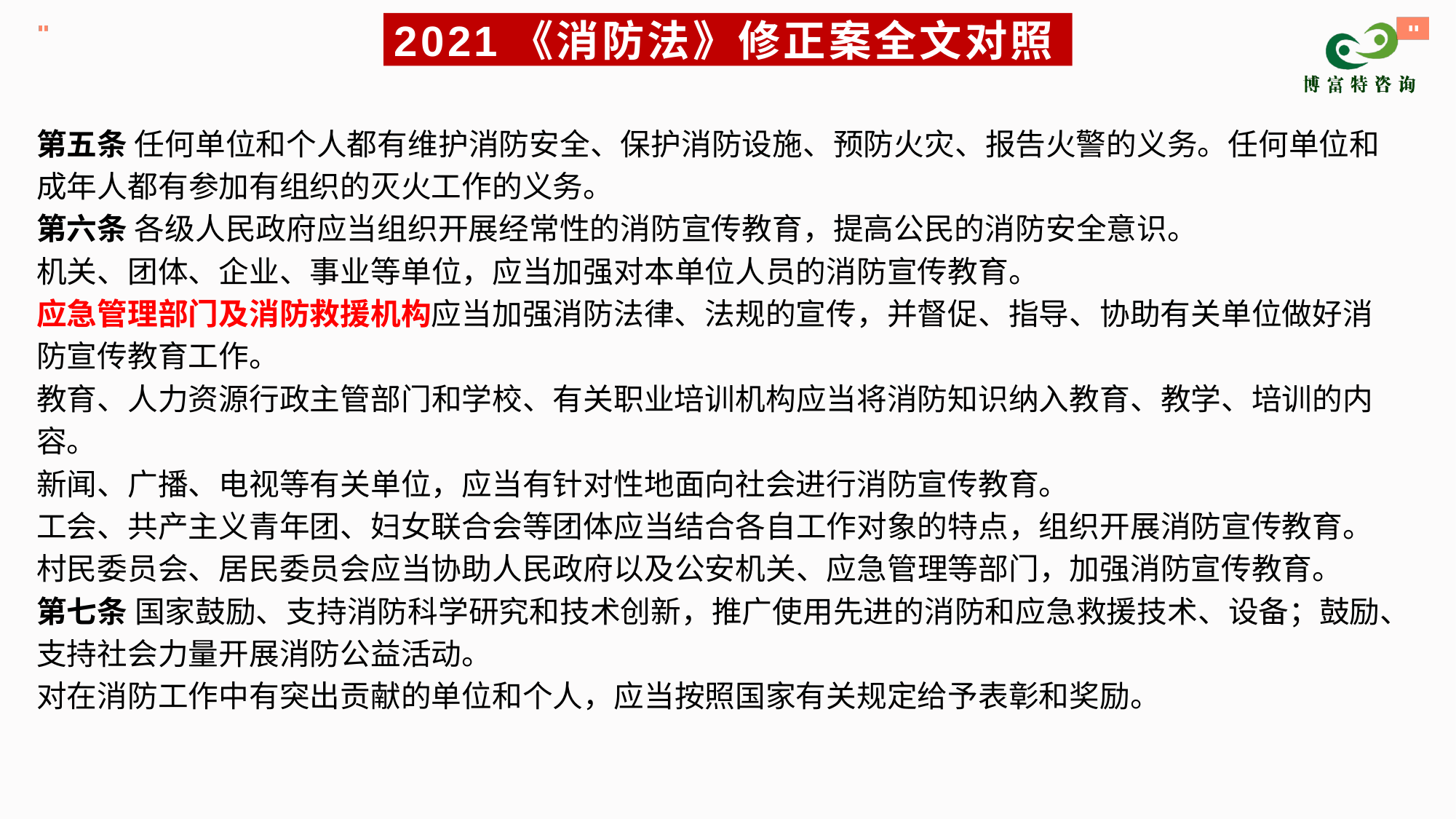

# 2021《消防法》修正案全文对照
第五条 任何单位和个人都有维护消防安全、保护消防设施、预防火灾、报告火警的义务。任何单位和成年人都有参加有组织的灭火工作的义务。
第六条 各级人民政府应当组织开展经常性的消防宣传教育，提高公民的消防安全意识。
机关、团体、企业、事业等单位，应当加强对本单位人员的消防宣传教育。
应急管理部门及消防救援机构应当加强消防法律、法规的宣传，并督促、指导、协助有关单位做好消防宣传教育工作。
教育、人力资源行政主管部门和学校、有关职业培训机构应当将消防知识纳入教育、教学、培训的内容。
新闻、广播、电视等有关单位，应当有针对性地面向社会进行消防宣传教育。
工会、共产主义青年团、妇女联合会等团体应当结合各自工作对象的特点，组织开展消防宣传教育。
村民委员会、居民委员会应当协助人民政府以及公安机关、应急管理等部门，加强消防宣传教育。
第七条 国家鼓励、支持消防科学研究和技术创新，推广使用先进的消防和应急救援技术、设备；鼓励、支持社会力量开展消防公益活动。
对在消防工作中有突出贡献的单位和个人，应当按照国家有关规定给予表彰和奖励。